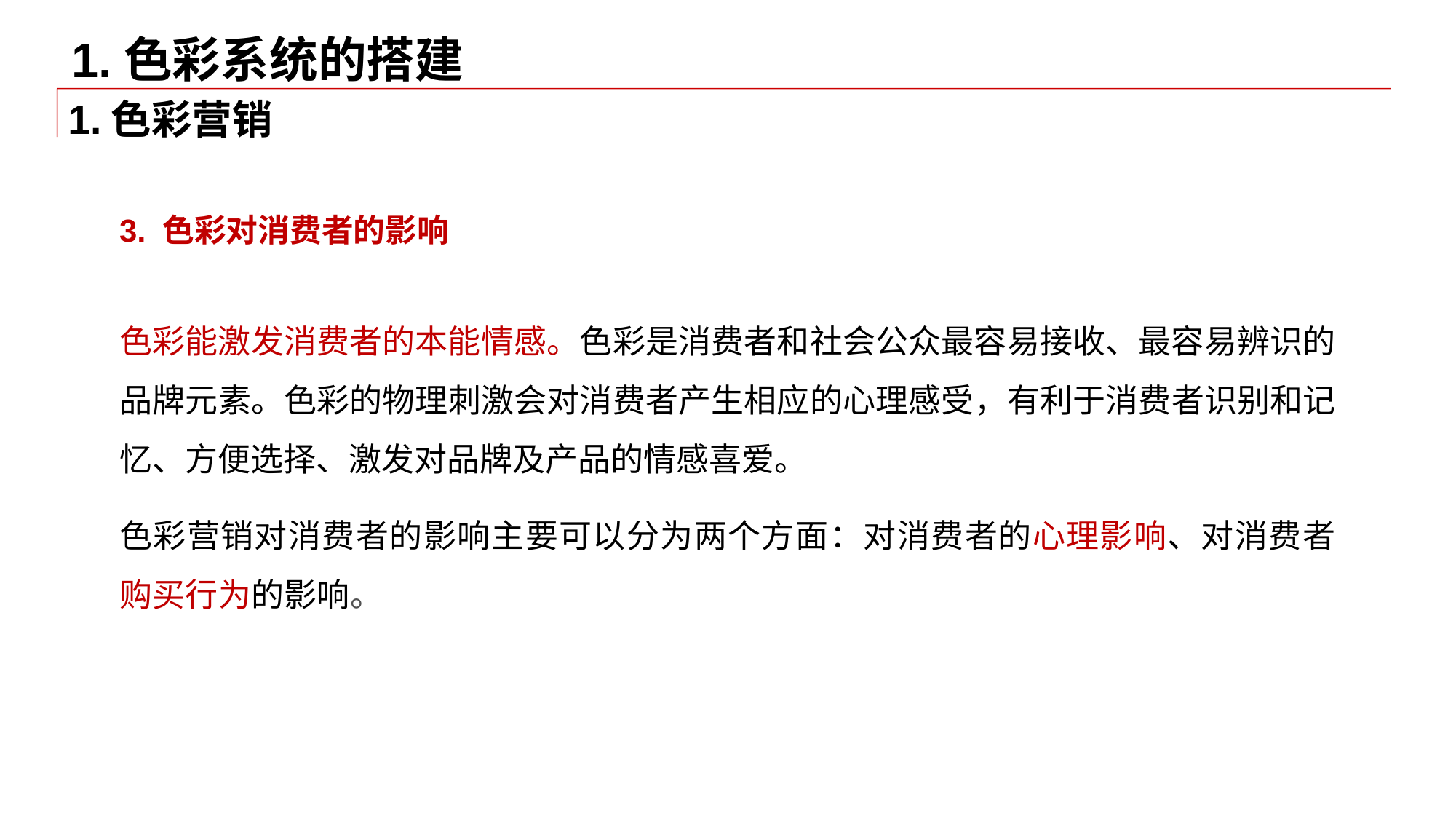

1.色彩系统的搭建
1.色彩营销

3. 色彩对消费者的影响
色彩能激发消费者的本能情感。色彩是消费者和社会公众最容易接收、最容易辨识的品牌元素。色彩的物理刺激会对消费者产生相应的心理感受，有利于消费者识别和记忆、方便选择、激发对品牌及产品的情感喜爱。
色彩营销对消费者的影响主要可以分为两个方面：对消费者的心理影响、对消费者购买行为的影响。